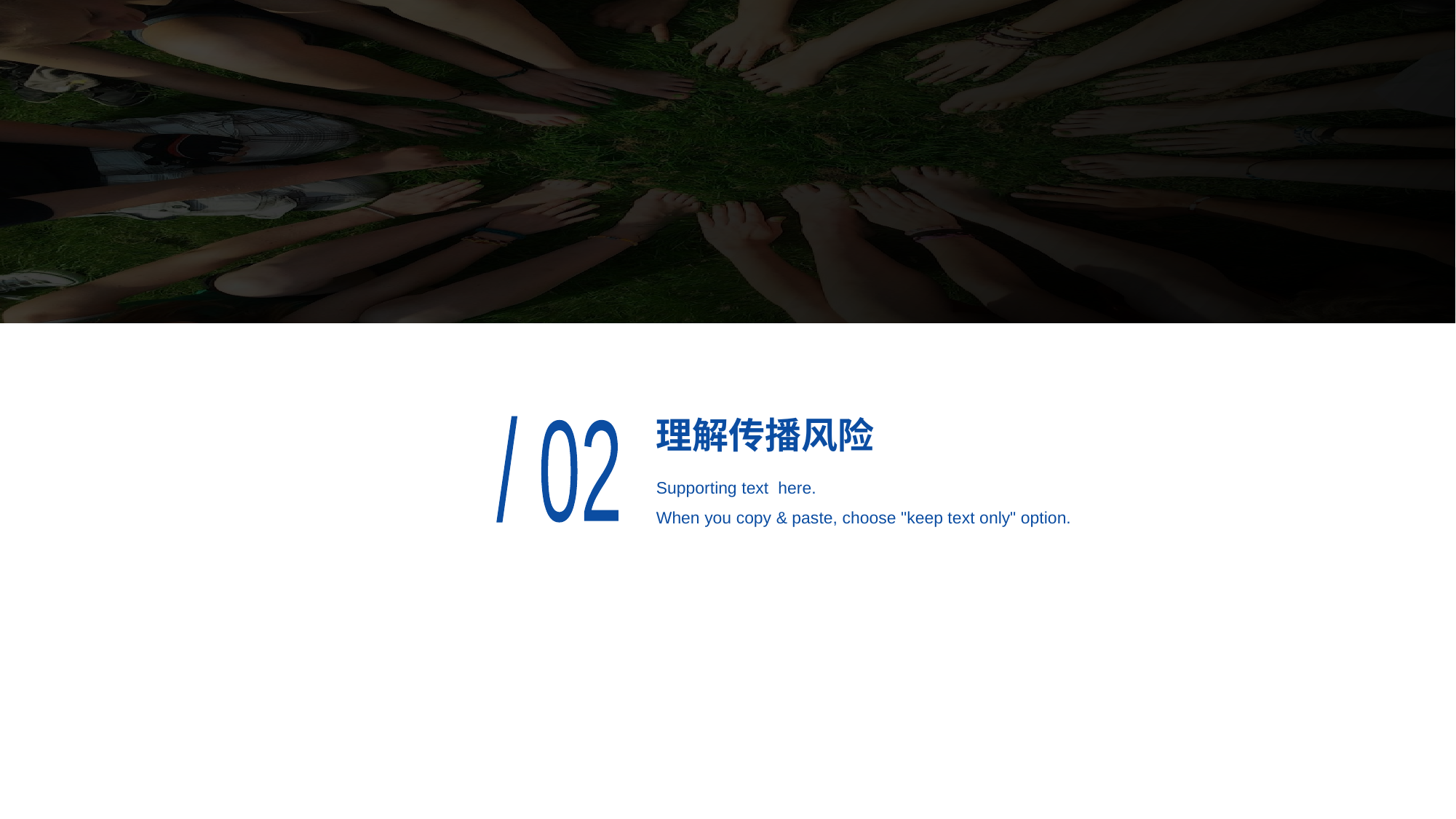

# 理解传播风险
/ 02
Supporting text  here.
When you copy & paste, choose "keep text only" option.